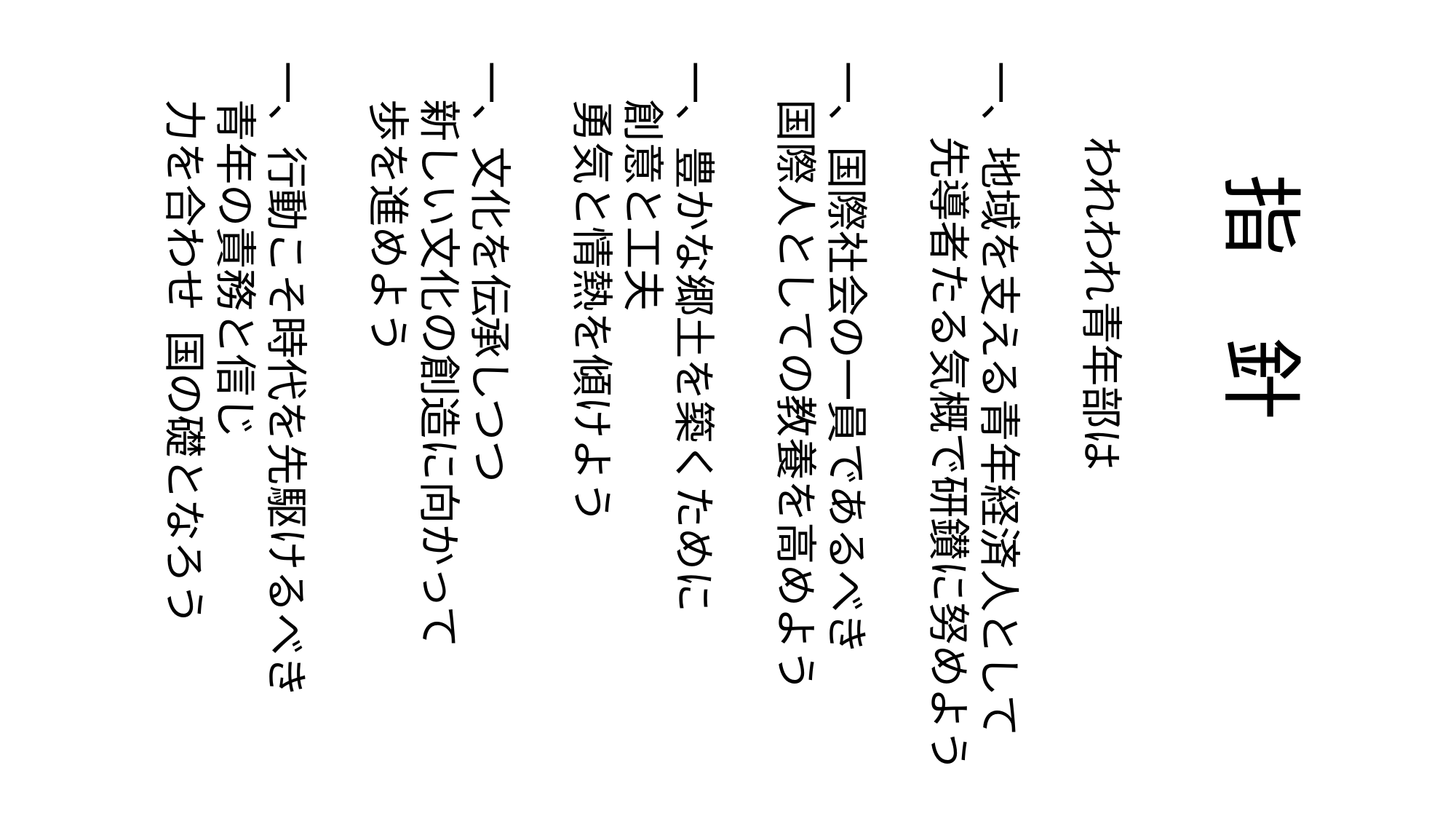

われわれ青年部は

 一、地域を支える青年経済人として
　　 先導者たる気概で研鑚に努めよう

 一、国際社会の一員であるべき
     国際人としての教養を高めよう

 一、豊かな郷土を築くために
     創意と工夫
     勇気と情熱を傾けよう

 一、文化を伝承しつつ
     新しい文化の創造に向かって
     歩を進めよう

 一、行動こそ時代を先駆けるべき
     青年の責務と信じ
     力を合わせ  国の礎となろう
指　針